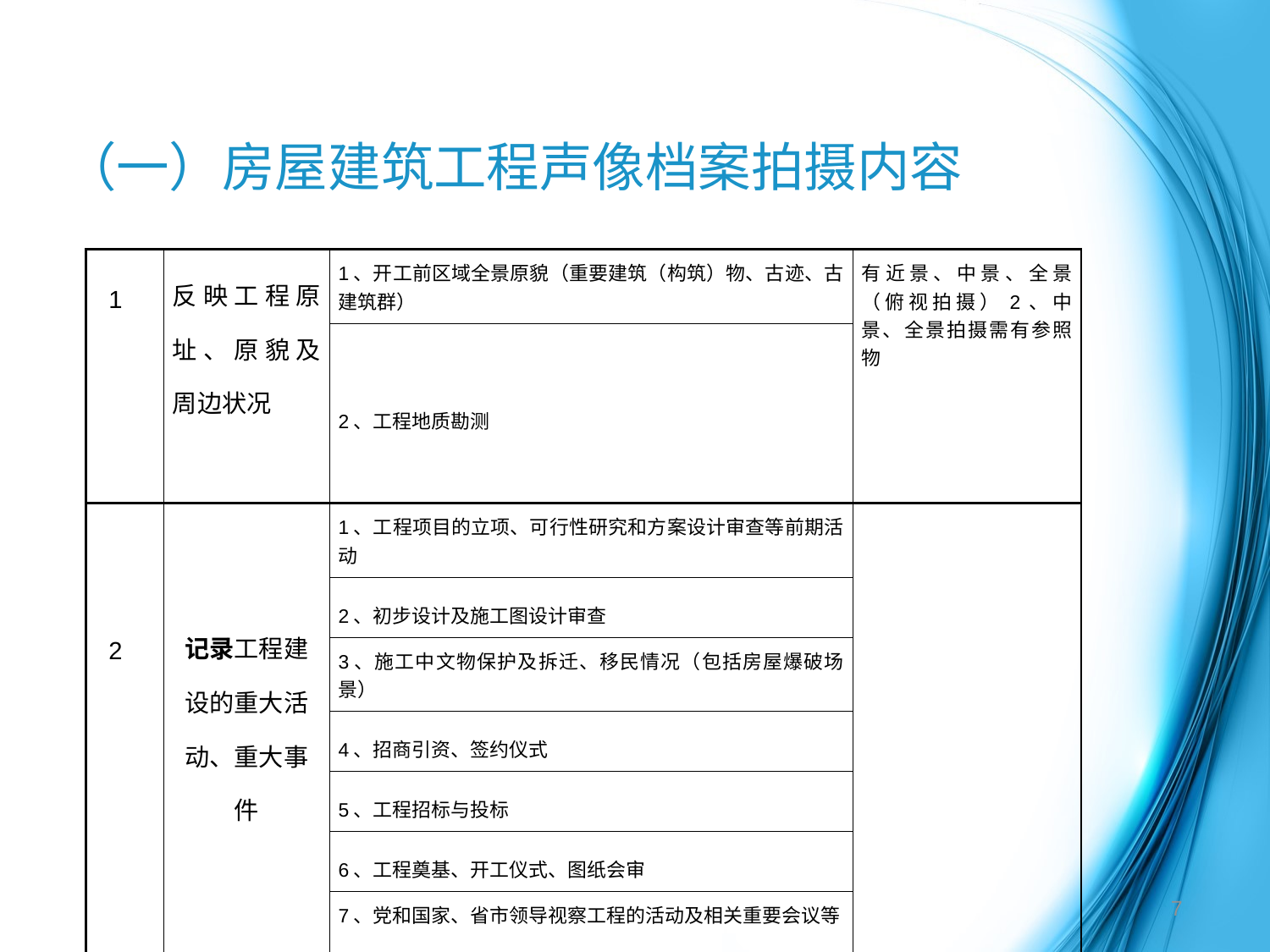

（一）房屋建筑工程声像档案拍摄内容
| 1 | 反映工程原址、原貌及周边状况 | 1、开工前区域全景原貌（重要建筑（构筑）物、古迹、古建筑群） |  | 有近景、中景、全景（俯视拍摄）2、中景、全景拍摄需有参照物 |
| --- | --- | --- | --- | --- |
|  |  | 2、工程地质勘测 |  |  |
| 2 | 记录工程建设的重大活动、重大事件 | 1、工程项目的立项、可行性研究和方案设计审查等前期活动 |  |  |
|  |  | 2、初步设计及施工图设计审查 |  |  |
|  |  | 3、施工中文物保护及拆迁、移民情况（包括房屋爆破场景） |  |  |
|  |  | 4、招商引资、签约仪式 |  |  |
|  |  | 5、工程招标与投标 |  |  |
|  |  | 6、工程奠基、开工仪式、图纸会审 |  |  |
|  |  | 7、党和国家、省市领导视察工程的活动及相关重要会议等 |  |  |
|  |  | 8、线路定位、车站选址 |  |  |
7